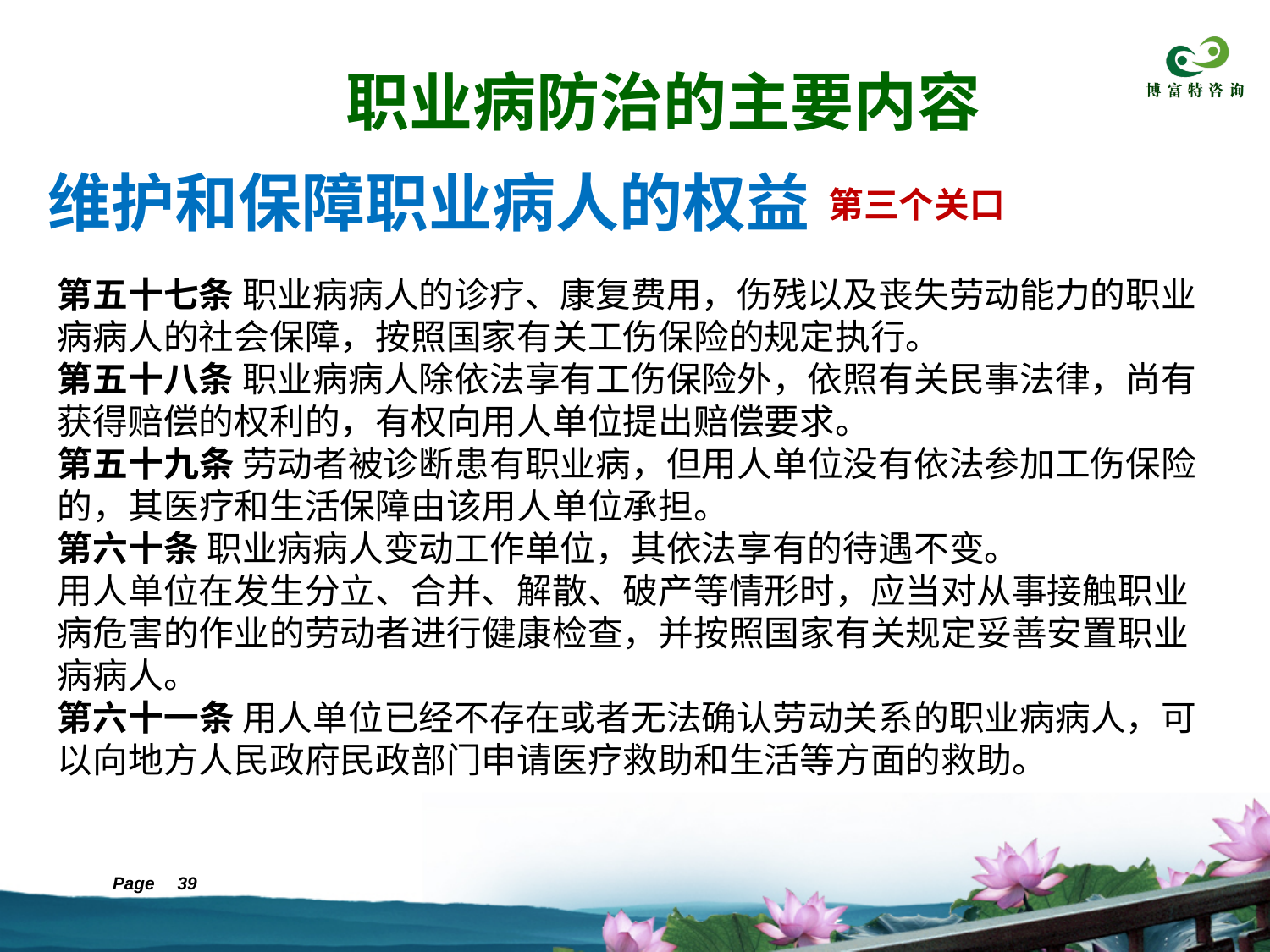

职业病防治的主要内容
维护和保障职业病人的权益
第三个关口
第五十七条 职业病病人的诊疗、康复费用，伤残以及丧失劳动能力的职业病病人的社会保障，按照国家有关工伤保险的规定执行。
第五十八条 职业病病人除依法享有工伤保险外，依照有关民事法律，尚有获得赔偿的权利的，有权向用人单位提出赔偿要求。
第五十九条 劳动者被诊断患有职业病，但用人单位没有依法参加工伤保险的，其医疗和生活保障由该用人单位承担。
第六十条 职业病病人变动工作单位，其依法享有的待遇不变。
用人单位在发生分立、合并、解散、破产等情形时，应当对从事接触职业病危害的作业的劳动者进行健康检查，并按照国家有关规定妥善安置职业病病人。
第六十一条 用人单位已经不存在或者无法确认劳动关系的职业病病人，可以向地方人民政府民政部门申请医疗救助和生活等方面的救助。